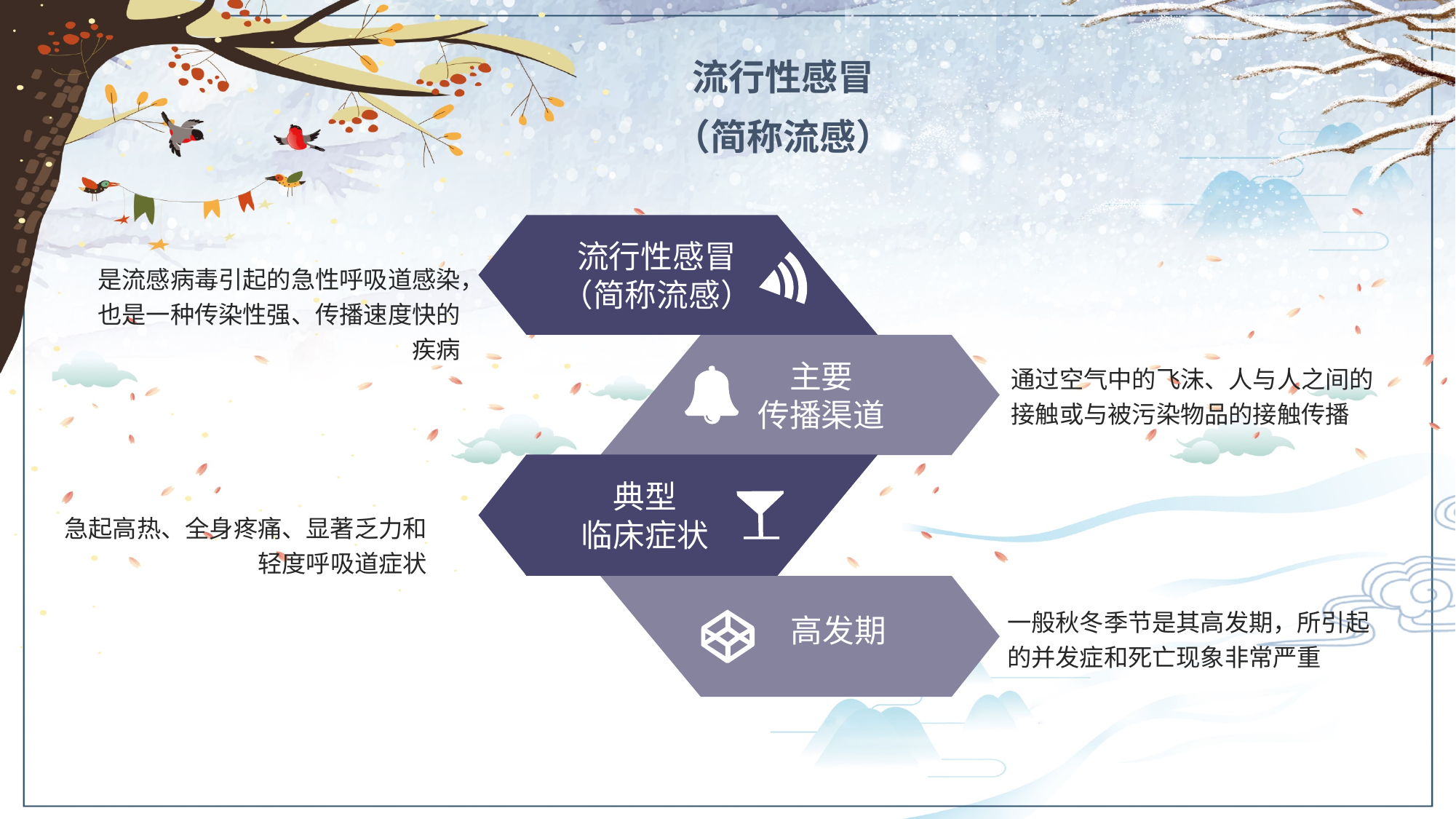

流行性感冒
（简称流感）
流行性感冒
（简称流感）
主要
传播渠道

是流感病毒引起的急性呼吸道感染，也是一种传染性强、传播速度快的疾病
典型
临床症状
通过空气中的飞沫、人与人之间的接触或与被污染物品的接触传播

高发期
急起高热、全身疼痛、显著乏力和轻度呼吸道症状

一般秋冬季节是其高发期，所引起的并发症和死亡现象非常严重